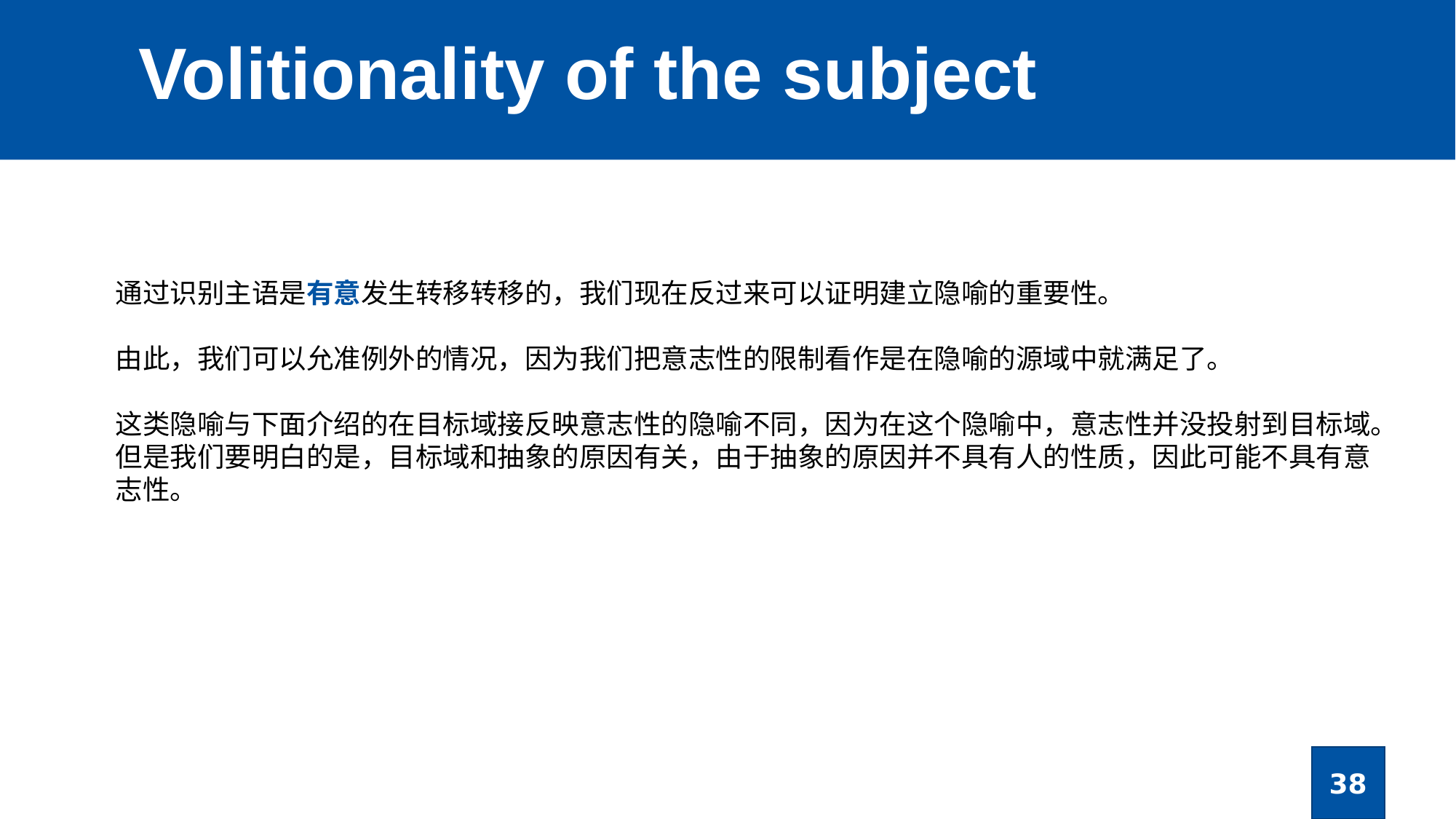

Volitionality of the subject
通过识别主语是有意发生转移转移的，我们现在反过来可以证明建立隐喻的重要性。

由此，我们可以允准例外的情况，因为我们把意志性的限制看作是在隐喻的源域中就满足了。

这类隐喻与下面介绍的在目标域接反映意志性的隐喻不同，因为在这个隐喻中，意志性并没投射到目标域。但是我们要明白的是，目标域和抽象的原因有关，由于抽象的原因并不具有人的性质，因此可能不具有意志性。

38